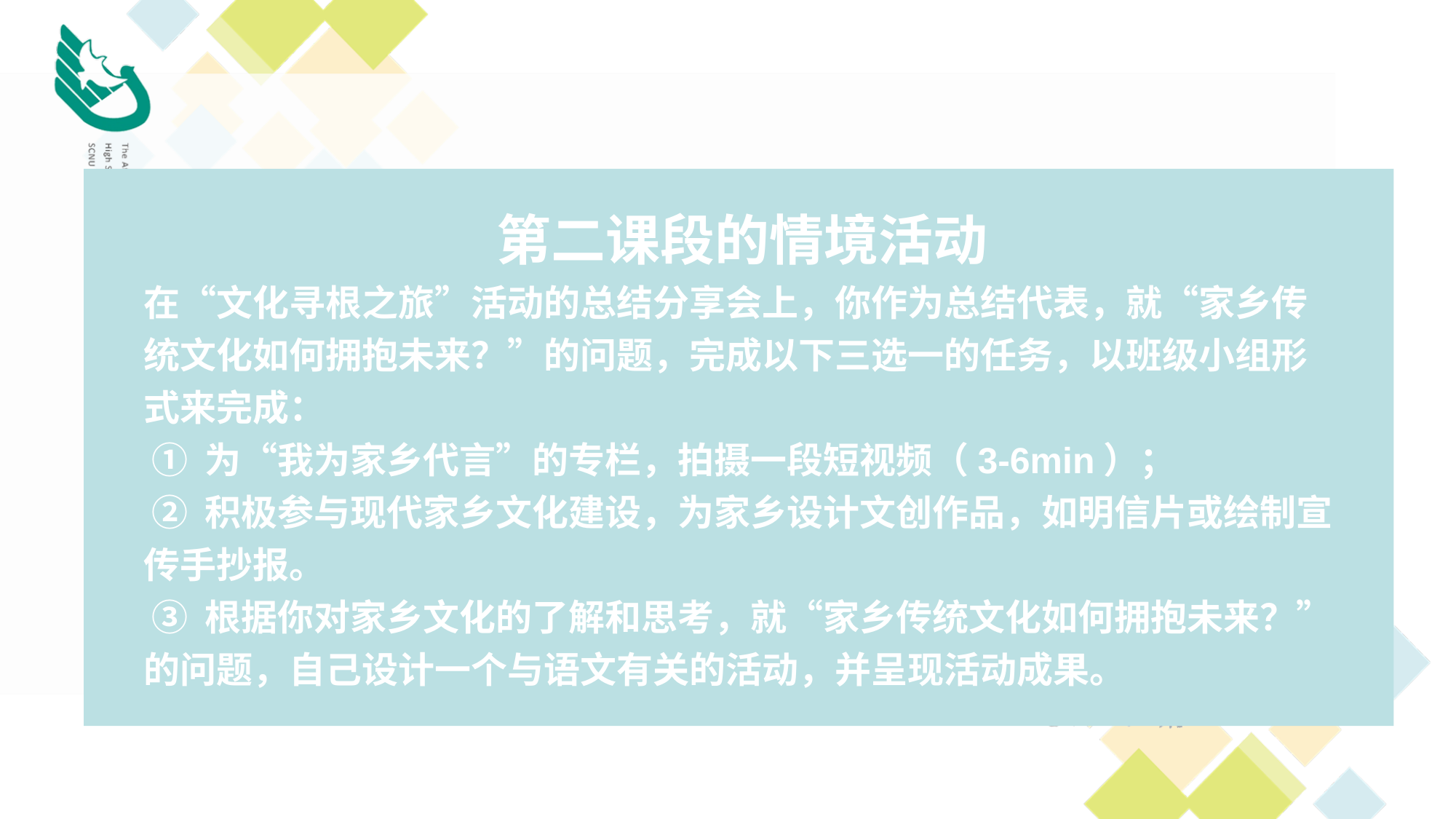

第二课段的情境活动
在“文化寻根之旅”活动的总结分享会上，你作为总结代表，就“家乡传统文化如何拥抱未来？”的问题，完成以下三选一的任务，以班级小组形式来完成：
 ① 为“我为家乡代言”的专栏，拍摄一段短视频（3-6min）；
 ② 积极参与现代家乡文化建设，为家乡设计文创作品，如明信片或绘制宣传手抄报。
 ③ 根据你对家乡文化的了解和思考，就“家乡传统文化如何拥抱未来？”的问题，自己设计一个与语文有关的活动，并呈现活动成果。